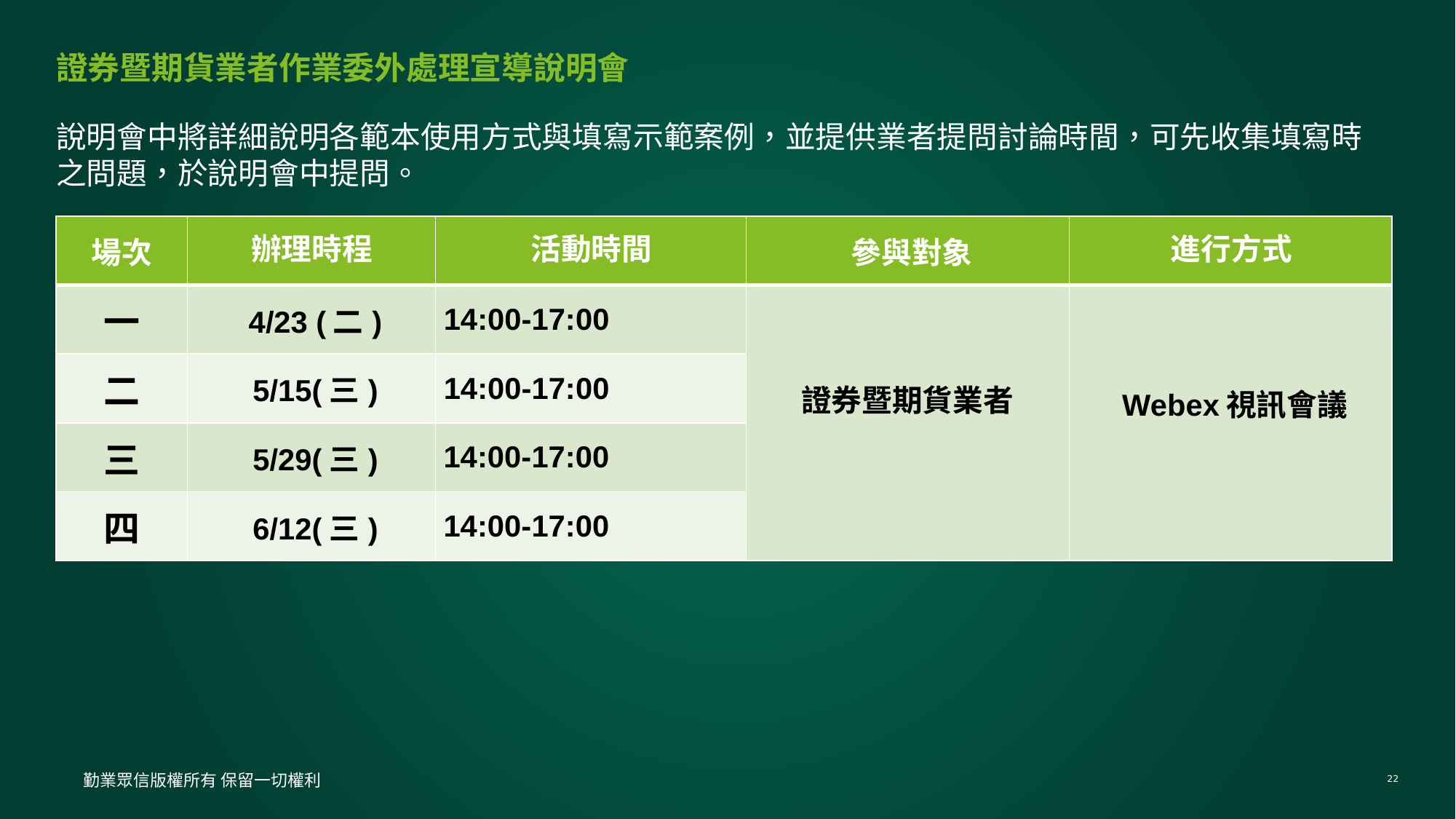

# 證券暨期貨業者作業委外處理宣導說明會
說明會中將詳細說明各範本使用方式與填寫示範案例，並提供業者提問討論時間，可先收集填寫時之問題，於說明會中提問。
| 場次 | 辦理時程 | 活動時間 | 參與對象 | 進行方式 |
| --- | --- | --- | --- | --- |
| 一 | 4/23 (二) | 14:00-17:00 | 證券暨期貨業者 | Webex視訊會議 |
| 二 | 5/15(三) | 14:00-17:00 |  |  |
| 三 | 5/29(三) | 14:00-17:00 |  |  |
| 四 | 6/12(三) | 14:00-17:00 |  |  |